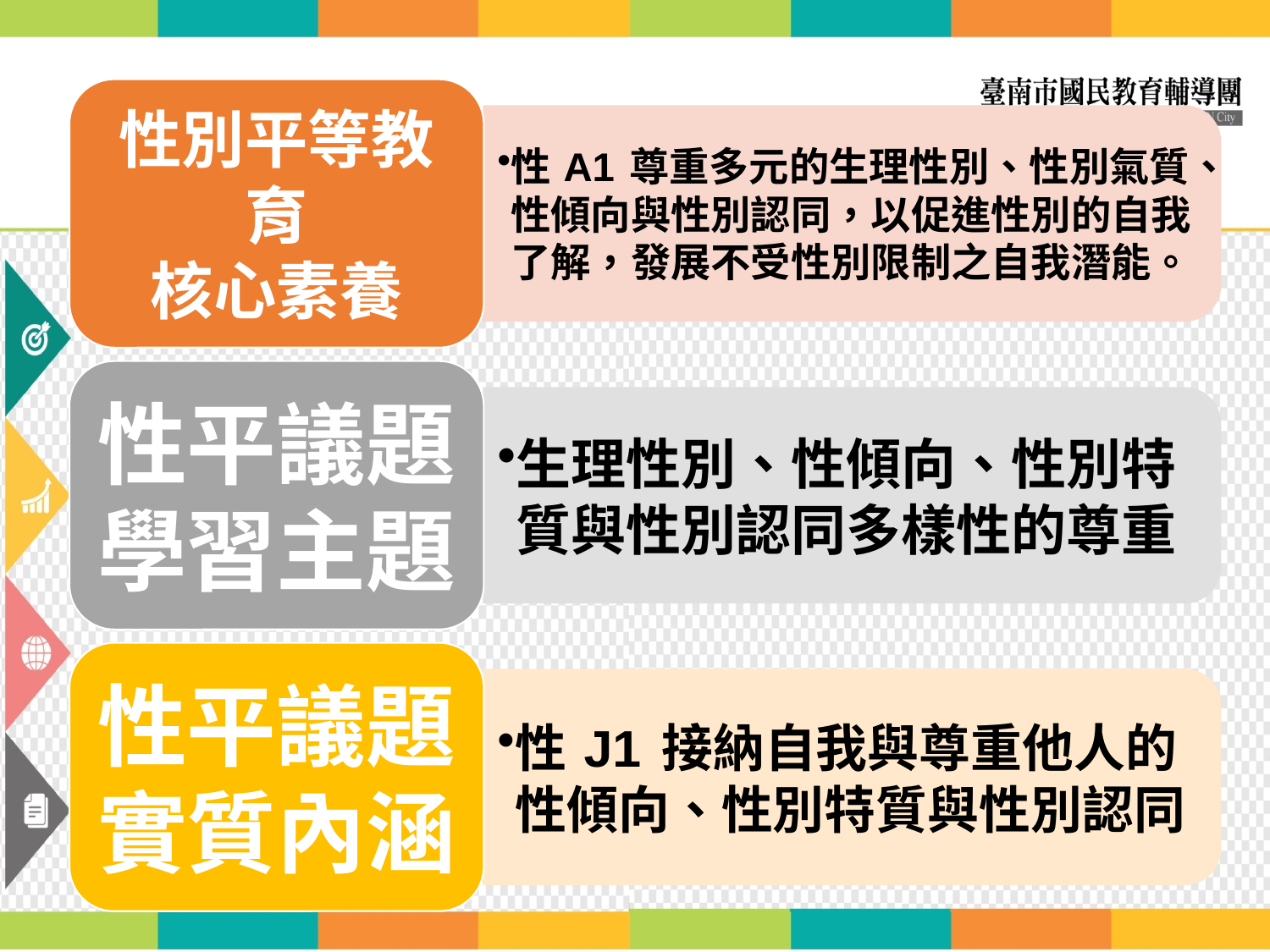

#
性別平等教育
核心素養
性 A1 尊重多元的生理性別、性別氣質、性傾向與性別認同，以促進性別的自我了解，發展不受性別限制之自我潛能。
性平議題
學習主題
生理性別、性傾向、性別特質與性別認同多樣性的尊重
性平議題
實質內涵
性 J1 接納自我與尊重他人的性傾向、性別特質與性別認同